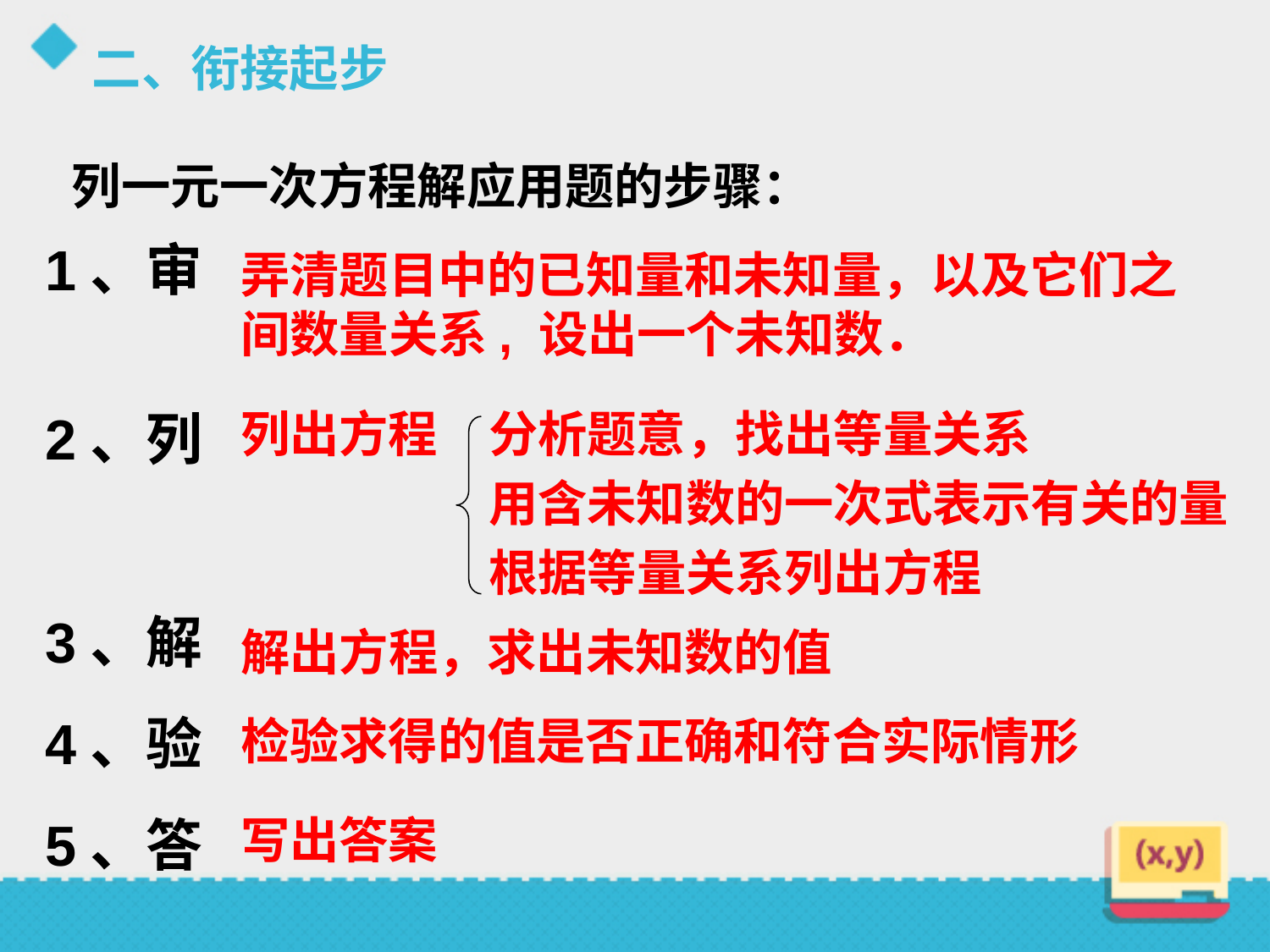

二、衔接起步
列一元一次方程解应用题的步骤：
1、审

2、列

3、解
4、验
5、答
弄清题目中的已知量和未知量，以及它们之间数量关系, 设出一个未知数．
列出方程
分析题意，找出等量关系

用含未知数的一次式表示有关的量
根据等量关系列出方程
解出方程，求出未知数的值
检验求得的值是否正确和符合实际情形
写出答案